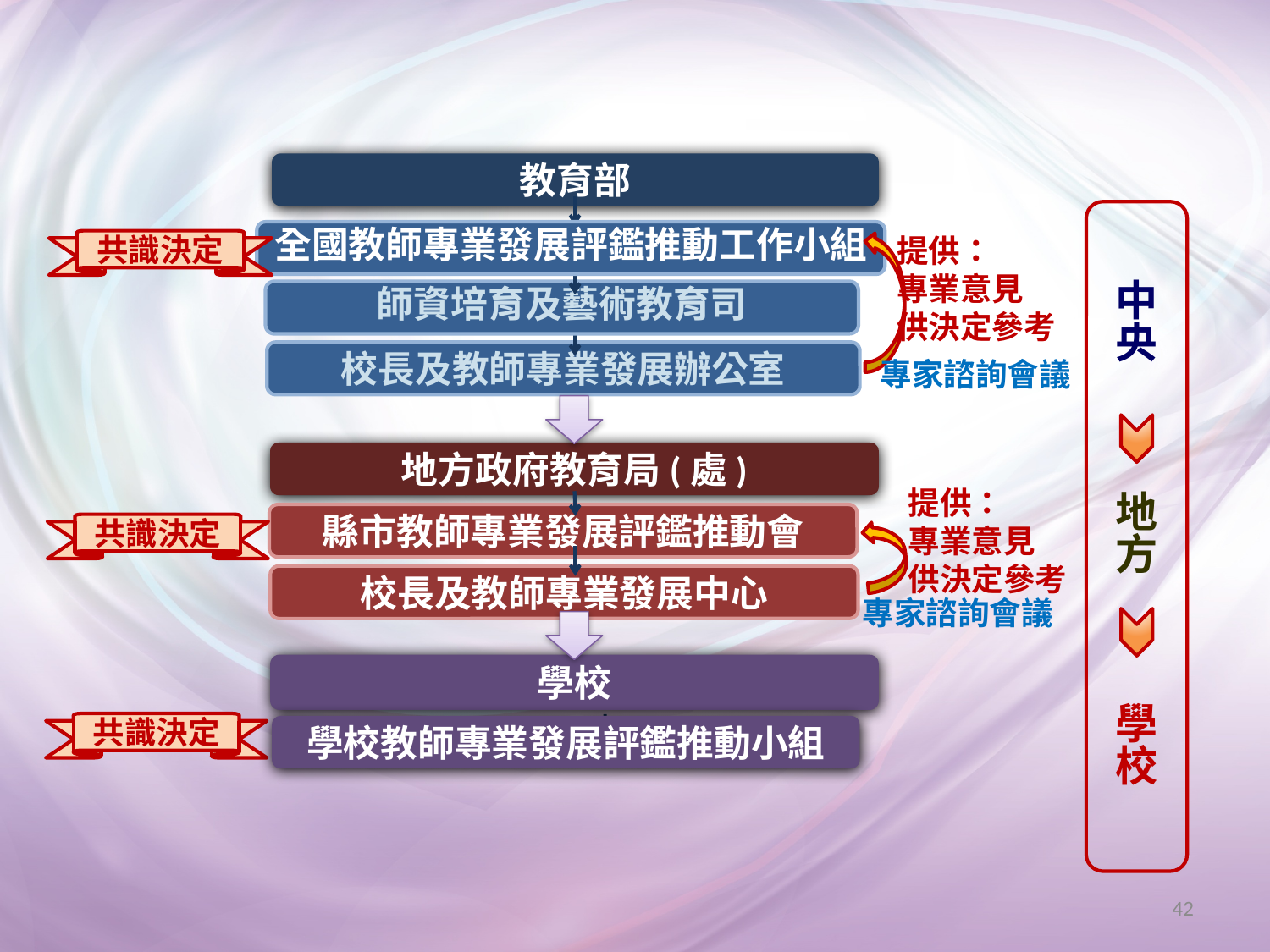

教育部
中央

地方

學校

全國教師專業發展評鑑推動工作小組
提供：
專業意見
供決定參考
共識決定

師資培育及藝術教育司
校長及教師專業發展辦公室
專家諮詢會議

地方政府教育局(處)
提供：
專業意見
供決定參考

專家諮詢會議
縣市教師專業發展評鑑推動會
共識決定
校長及教師專業發展中心

學校
共識決定
學校教師專業發展評鑑推動小組
42